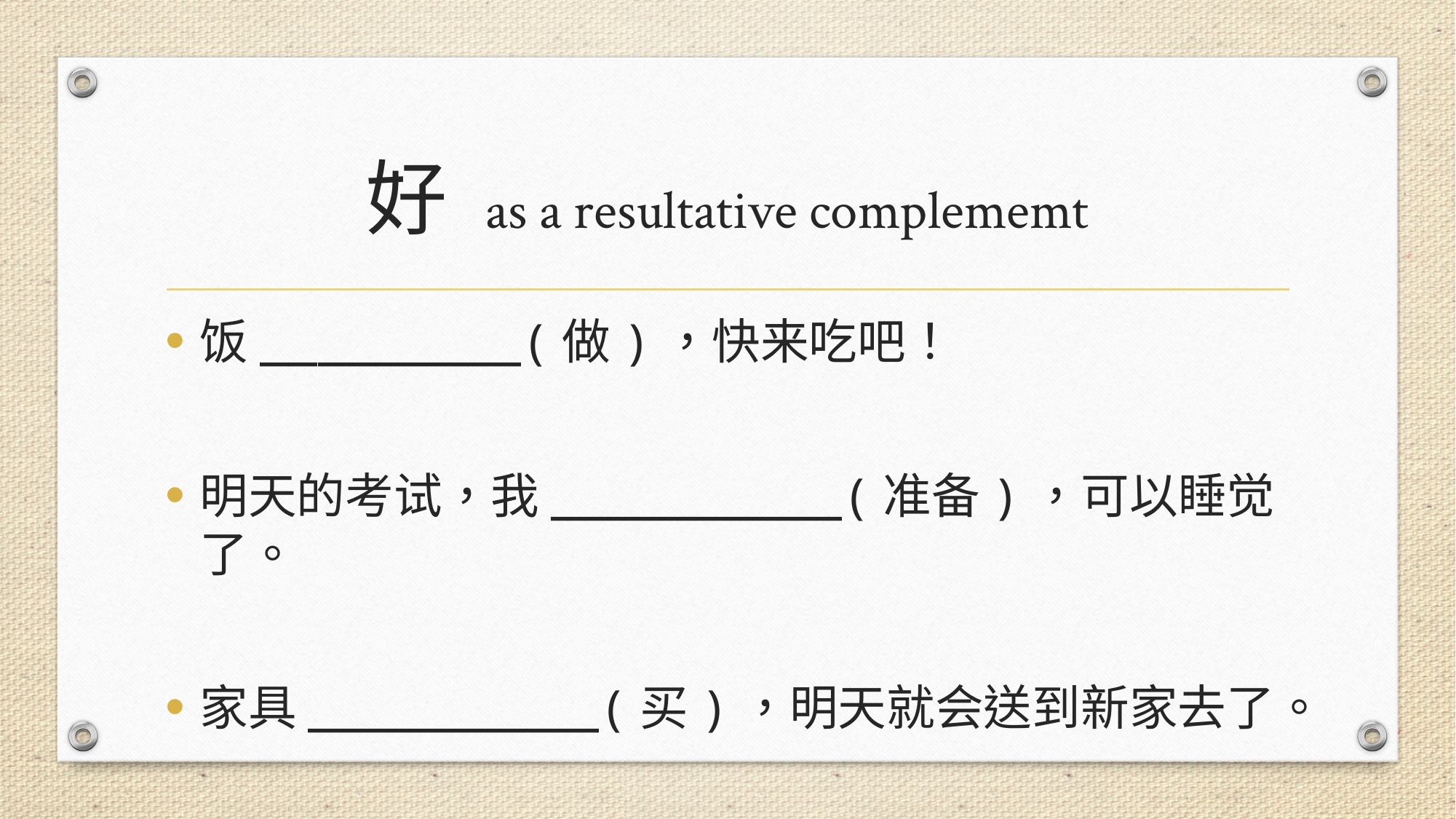

# 好 as a resultative complememt
饭_________(做)，快来吃吧！

明天的考试，我__________(准备)，可以睡觉了。

家具__________(买)，明天就会送到新家去了。